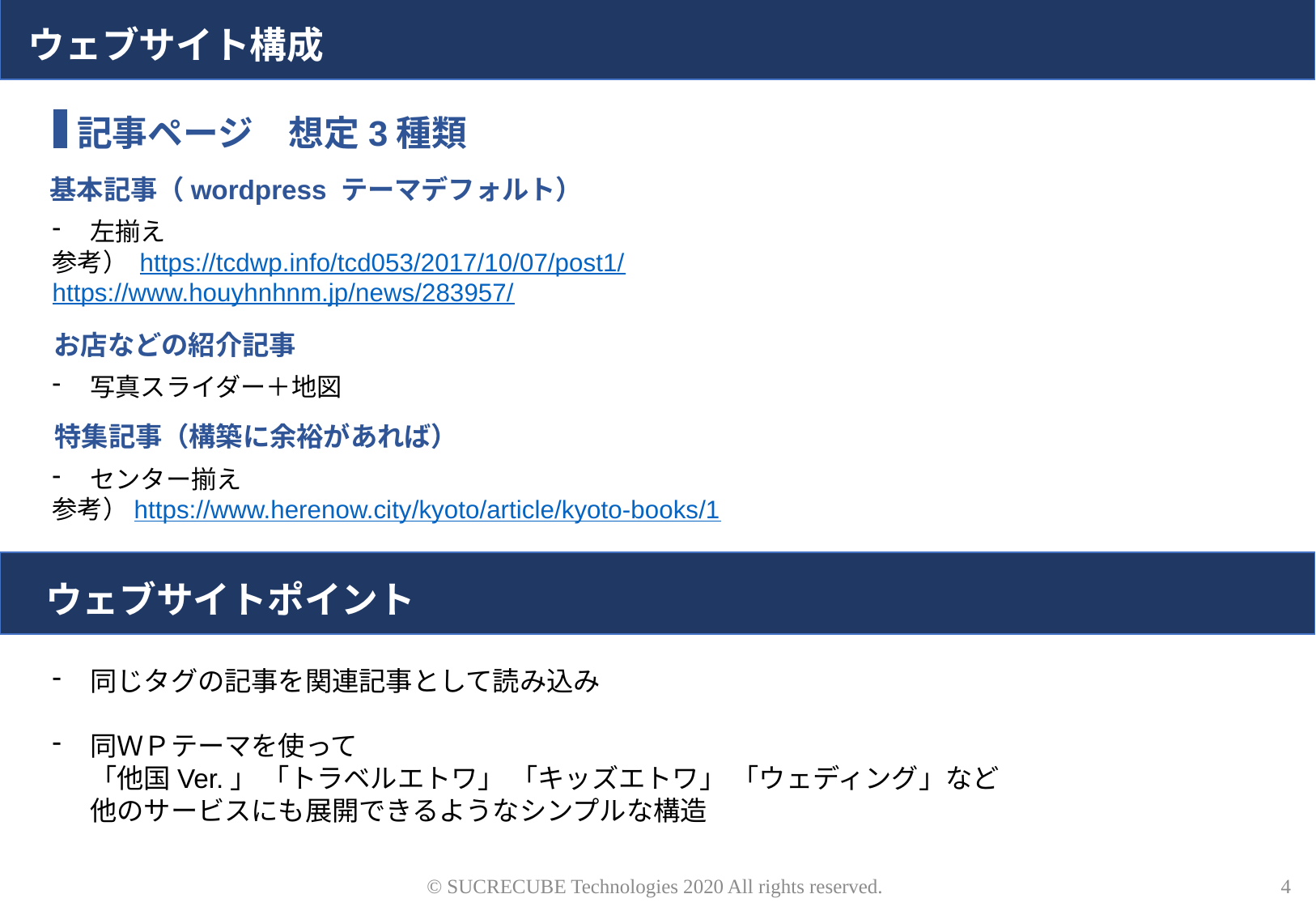

ウェブサイト構成
記事ページ　想定3種類

基本記事（wordpress テーマデフォルト）
左揃え
参考） https://tcdwp.info/tcd053/2017/10/07/post1/
https://www.houyhnhnm.jp/news/283957/
お店などの紹介記事
写真スライダー＋地図
特集記事（構築に余裕があれば）
センター揃え
参考）https://www.herenow.city/kyoto/article/kyoto-books/1

 ウェブサイトポイント
同じタグの記事を関連記事として読み込み

同ＷＰテーマを使って
「他国Ver.」 「トラベルエトワ」 「キッズエトワ」 「ウェディング」など
他のサービスにも展開できるようなシンプルな構造

© SUCRECUBE Technologies 2020 All rights reserved.
4